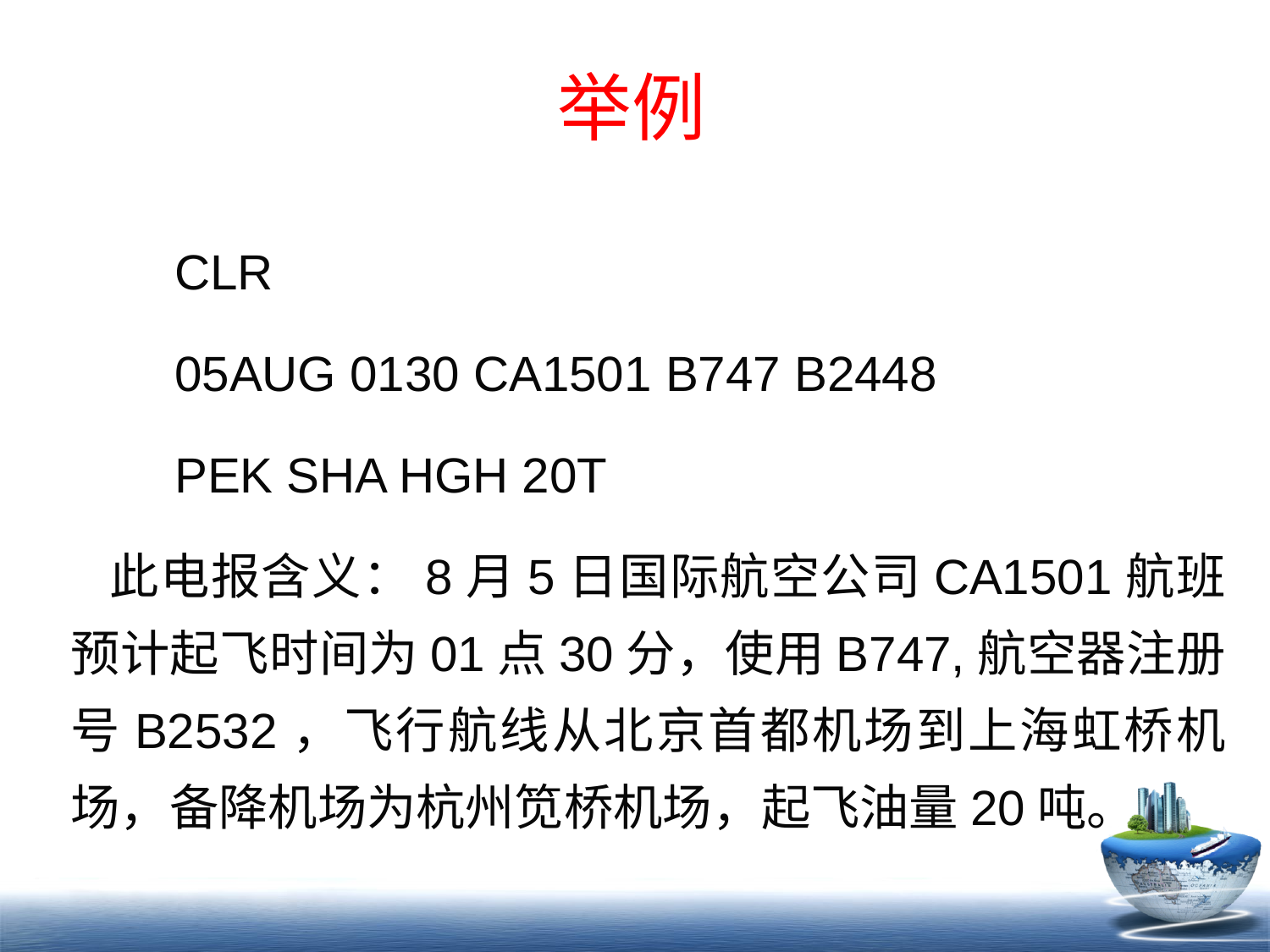

# 举例
           CLR
           05AUG 0130 CA1501 B747 B2448
           PEK SHA HGH 20T
      此电报含义：8月5日国际航空公司CA1501航班预计起飞时间为01点30分，使用B747,航空器注册号B2532，飞行航线从北京首都机场到上海虹桥机场，备降机场为杭州笕桥机场，起飞油量20吨。